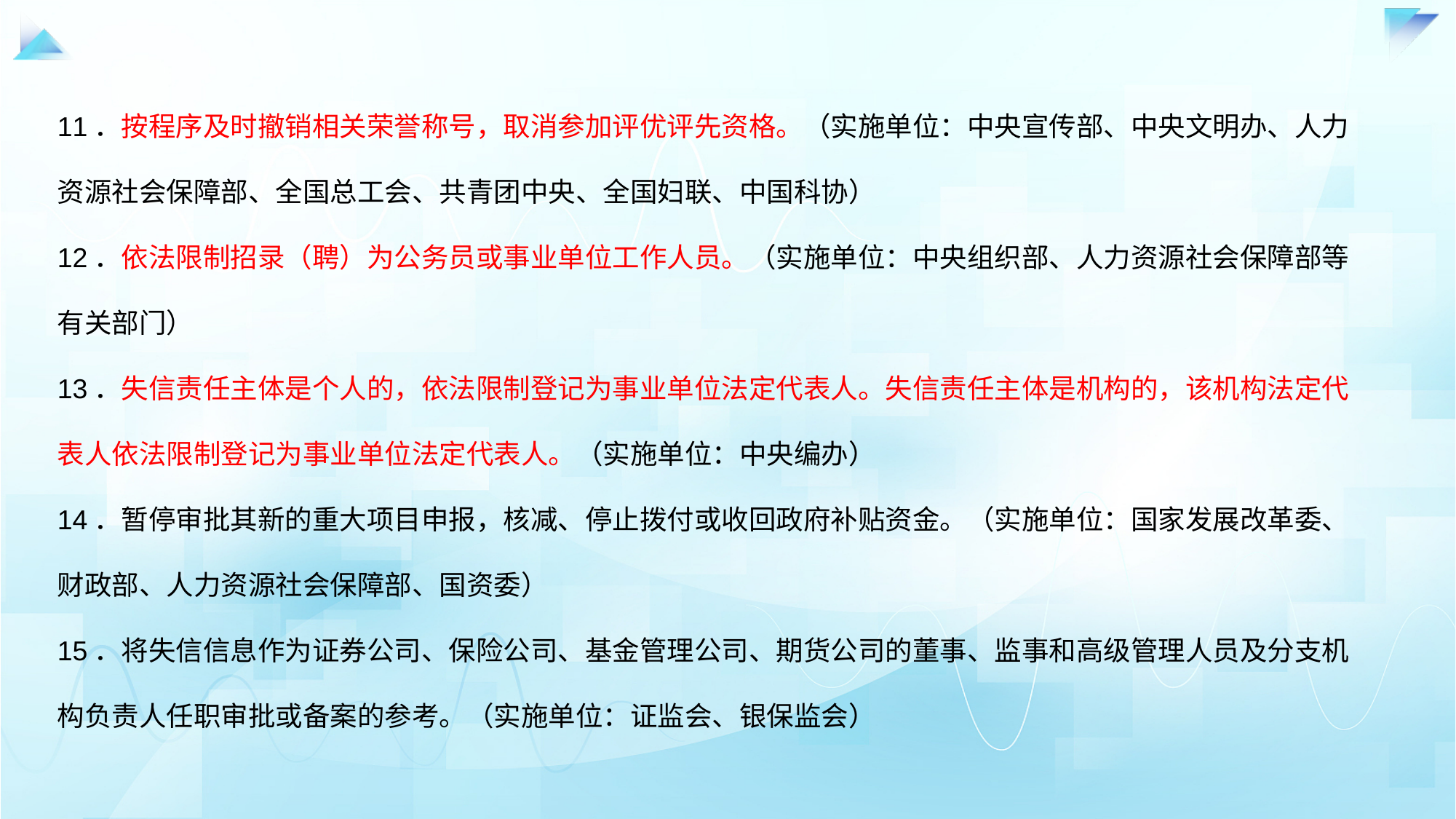

11．按程序及时撤销相关荣誉称号，取消参加评优评先资格。（实施单位：中央宣传部、中央文明办、人力资源社会保障部、全国总工会、共青团中央、全国妇联、中国科协）
12．依法限制招录（聘）为公务员或事业单位工作人员。（实施单位：中央组织部、人力资源社会保障部等有关部门）
13．失信责任主体是个人的，依法限制登记为事业单位法定代表人。失信责任主体是机构的，该机构法定代表人依法限制登记为事业单位法定代表人。（实施单位：中央编办）
14．暂停审批其新的重大项目申报，核减、停止拨付或收回政府补贴资金。（实施单位：国家发展改革委、财政部、人力资源社会保障部、国资委）
15．将失信信息作为证券公司、保险公司、基金管理公司、期货公司的董事、监事和高级管理人员及分支机构负责人任职审批或备案的参考。（实施单位：证监会、银保监会）